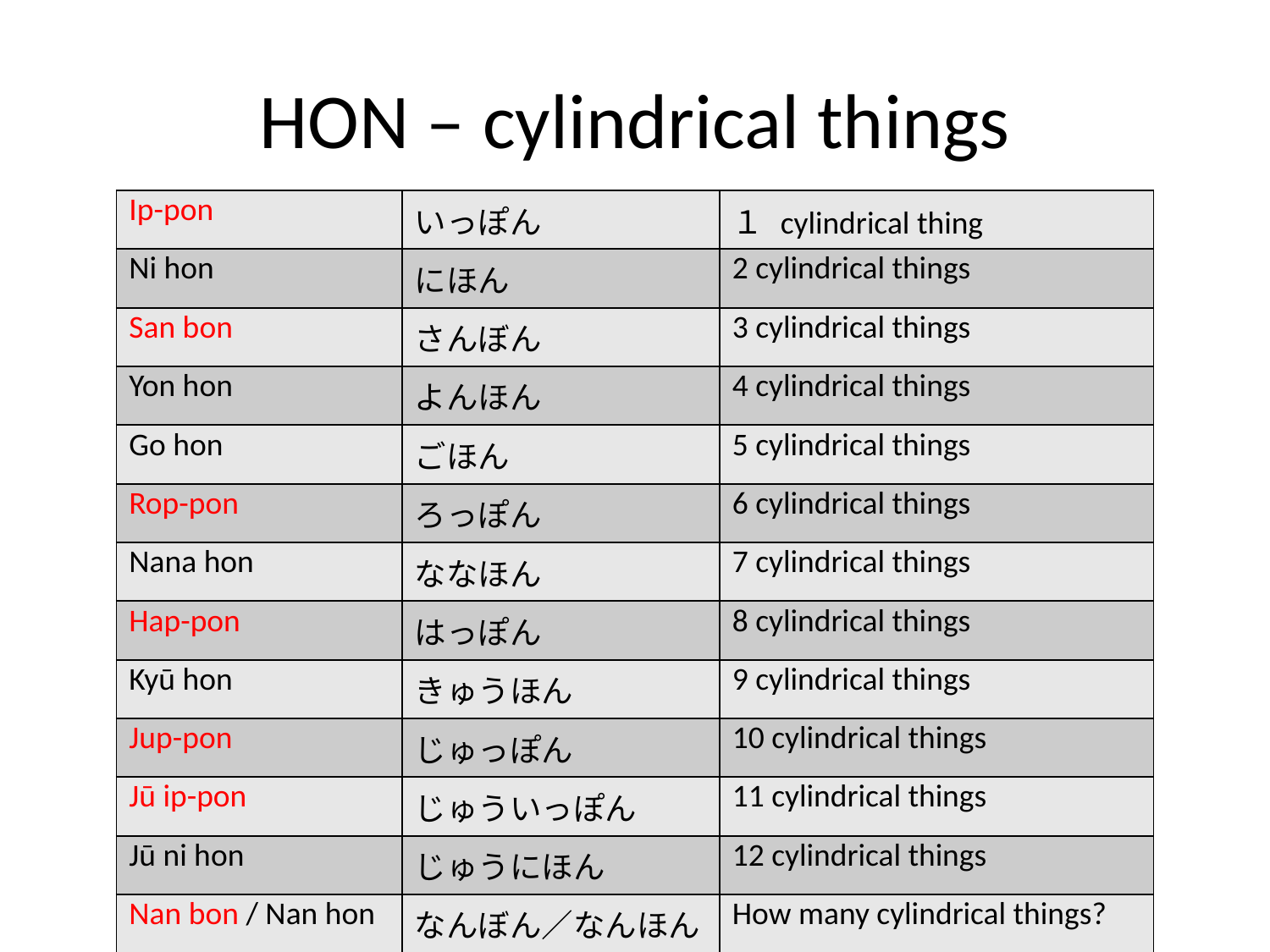

# HON – cylindrical things
| Ip-pon | いっぽん | １ cylindrical thing |
| --- | --- | --- |
| Ni hon | にほん | 2 cylindrical things |
| San bon | さんぼん | 3 cylindrical things |
| Yon hon | よんほん | 4 cylindrical things |
| Go hon | ごほん | 5 cylindrical things |
| Rop-pon | ろっぽん | 6 cylindrical things |
| Nana hon | ななほん | 7 cylindrical things |
| Hap-pon | はっぽん | 8 cylindrical things |
| Kyū hon | きゅうほん | 9 cylindrical things |
| Jup-pon | じゅっぽん | 10 cylindrical things |
| Jū ip-pon | じゅういっぽん | 11 cylindrical things |
| Jū ni hon | じゅうにほん | 12 cylindrical things |
| Nan bon / Nan hon | なんぼん／なんほん | How many cylindrical things? |